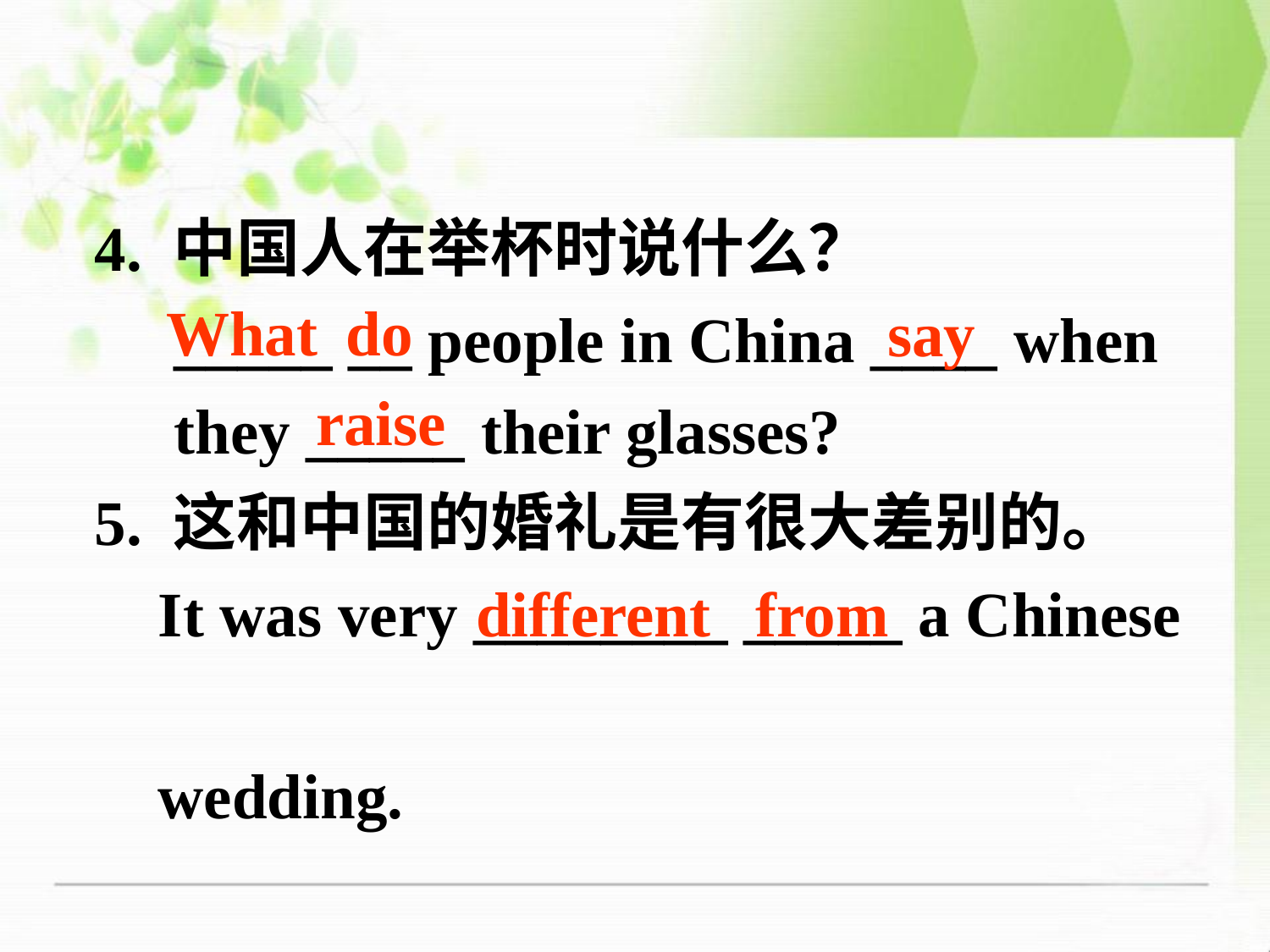

4. 中国人在举杯时说什么？
     _____ __ people in China ____ when
     they _____ their glasses?
5. 这和中国的婚礼是有很大差别的。
    It was very ________ _____ a Chinese
    wedding.
What
do
say
raise
different
from